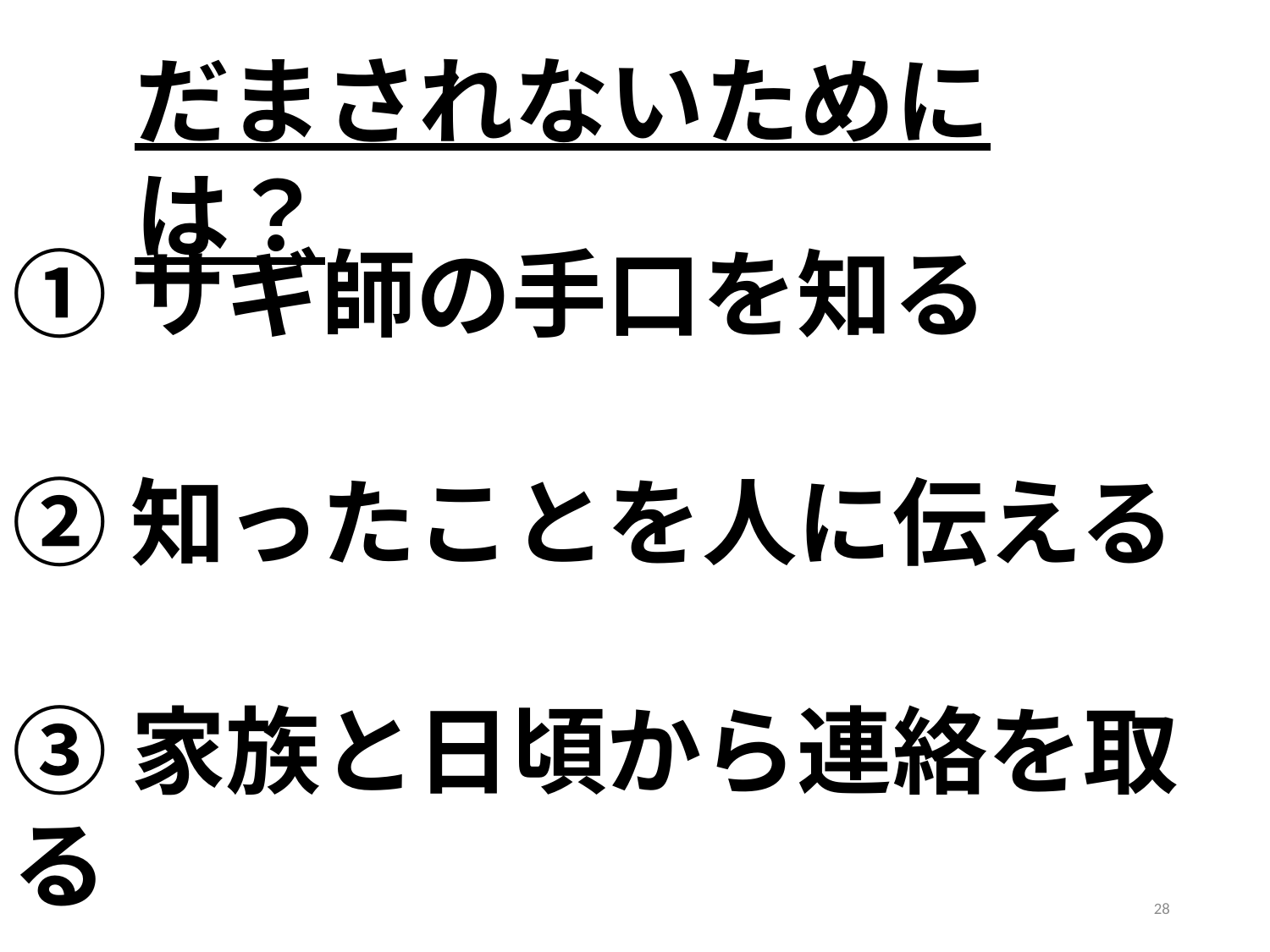

だまされないためには？
①サギ師の手口を知る

②知ったことを人に伝える

③家族と日頃から連絡を取る
28